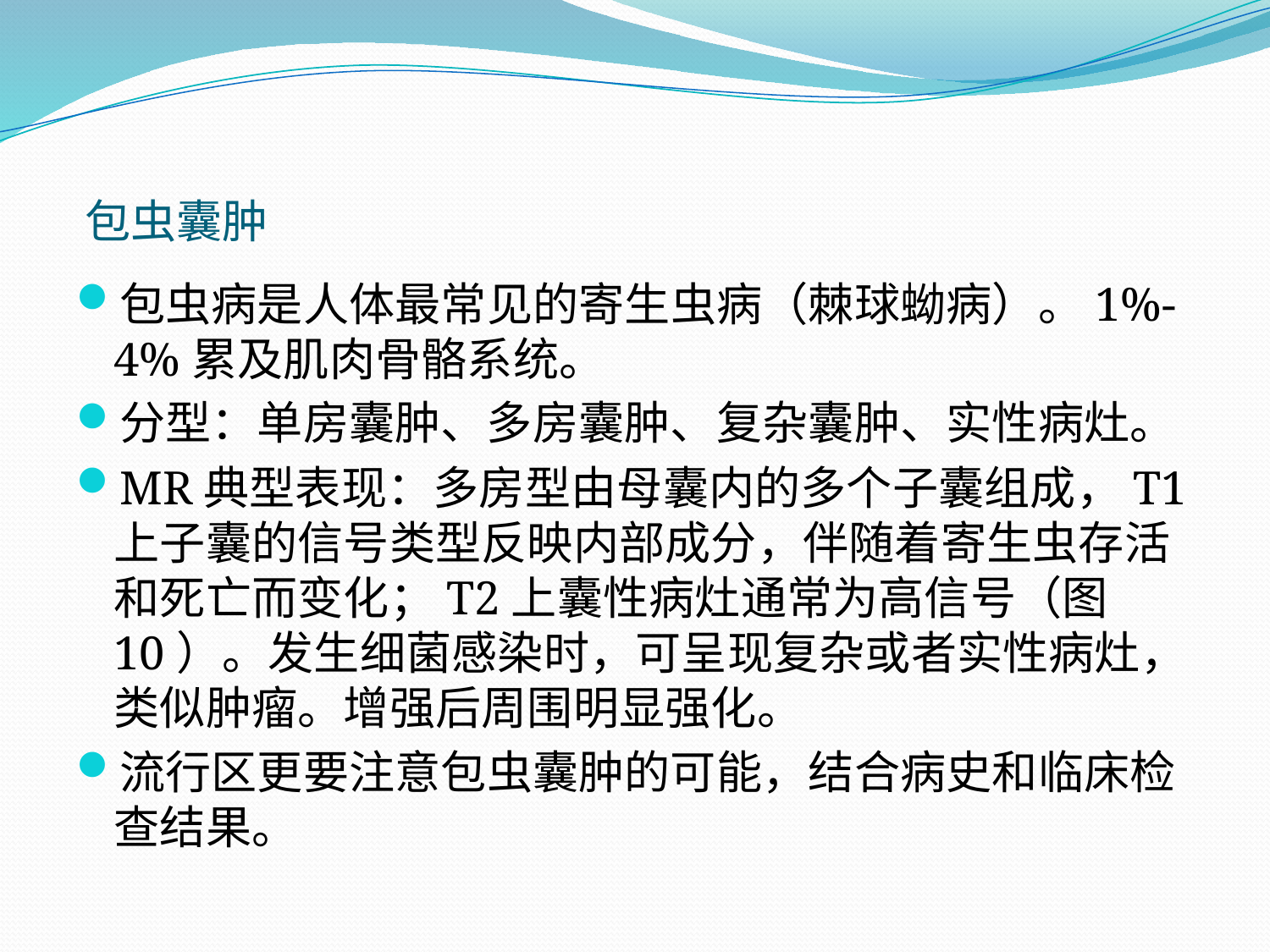

# 包虫囊肿
包虫病是人体最常见的寄生虫病（棘球蚴病）。1%-4%累及肌肉骨骼系统。
分型：单房囊肿、多房囊肿、复杂囊肿、实性病灶。
MR典型表现：多房型由母囊内的多个子囊组成，T1上子囊的信号类型反映内部成分，伴随着寄生虫存活和死亡而变化；T2上囊性病灶通常为高信号（图10）。发生细菌感染时，可呈现复杂或者实性病灶，类似肿瘤。增强后周围明显强化。
流行区更要注意包虫囊肿的可能，结合病史和临床检查结果。